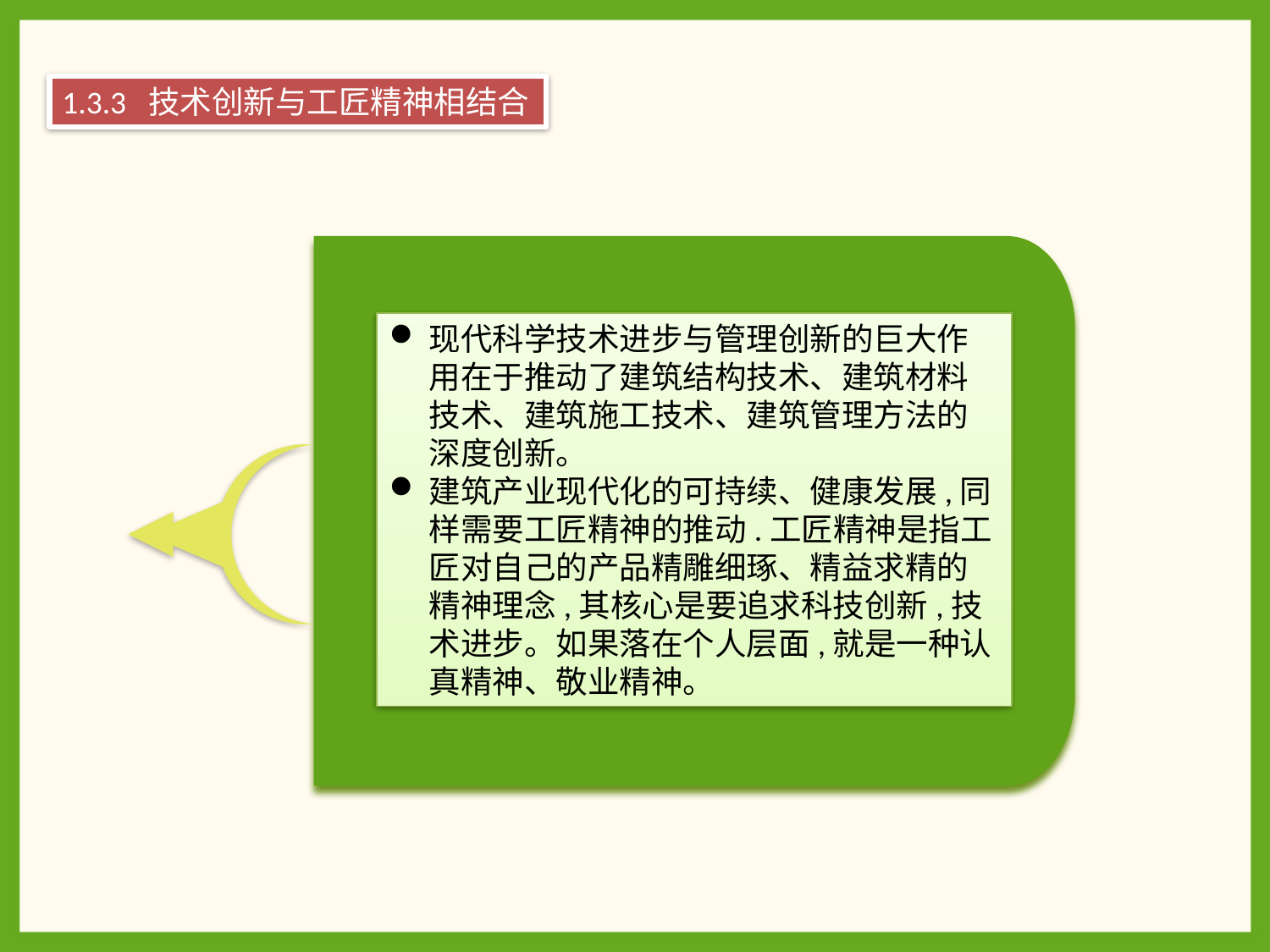

1.3.3  技术创新与工匠精神相结合

点击添加文本
现代科学技术进步与管理创新的巨大作用在于推动了建筑结构技术、建筑材料技术、建筑施工技术、建筑管理方法的深度创新。
建筑产业现代化的可持续、健康发展,同样需要工匠精神的推动.工匠精神是指工匠对自己的产品精雕细琢、精益求精的精神理念,其核心是要追求科技创新,技术进步。如果落在个人层面,就是一种认真精神、敬业精神。
点击添加文本

点击添加文本
点击添加文本